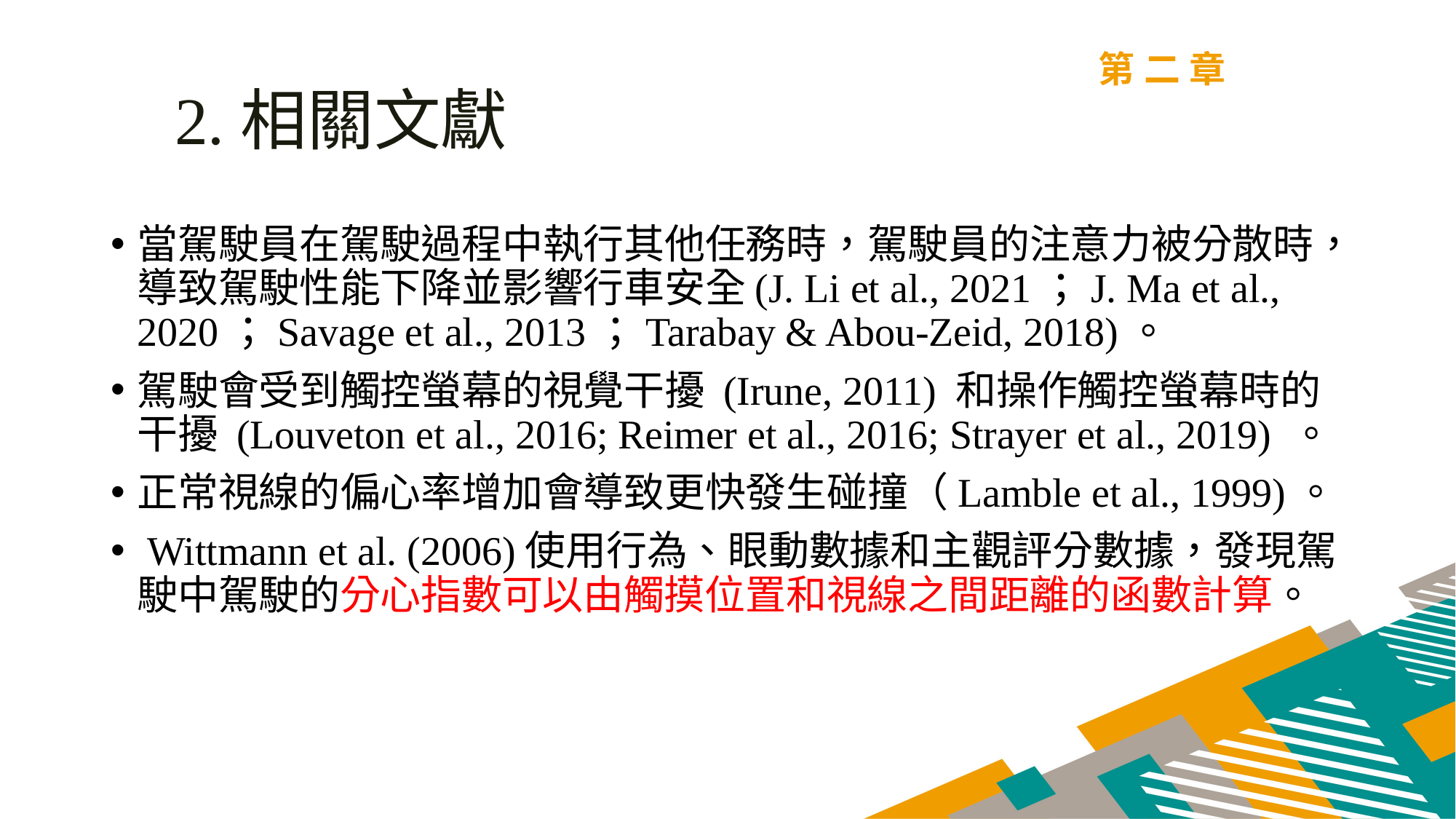

第二章
2.相關文獻
當駕駛員在駕駛過程中執行其他任務時，駕駛員的注意力被分散時，導致駕駛性能下降並影響行車安全(J. Li et al., 2021；J. Ma et al., 2020；Savage et al., 2013；Tarabay & Abou-Zeid, 2018)。
駕駛會受到觸控螢幕的視覺干擾 (Irune, 2011) 和操作觸控螢幕時的干擾 (Louveton et al., 2016; Reimer et al., 2016; Strayer et al., 2019) 。
正常視線的偏心率增加會導致更快發生碰撞（Lamble et al., 1999)。
 Wittmann et al. (2006)使用行為、眼動數據和主觀評分數據，發現駕駛中駕駛的分心指數可以由觸摸位置和視線之間距離的函數計算。